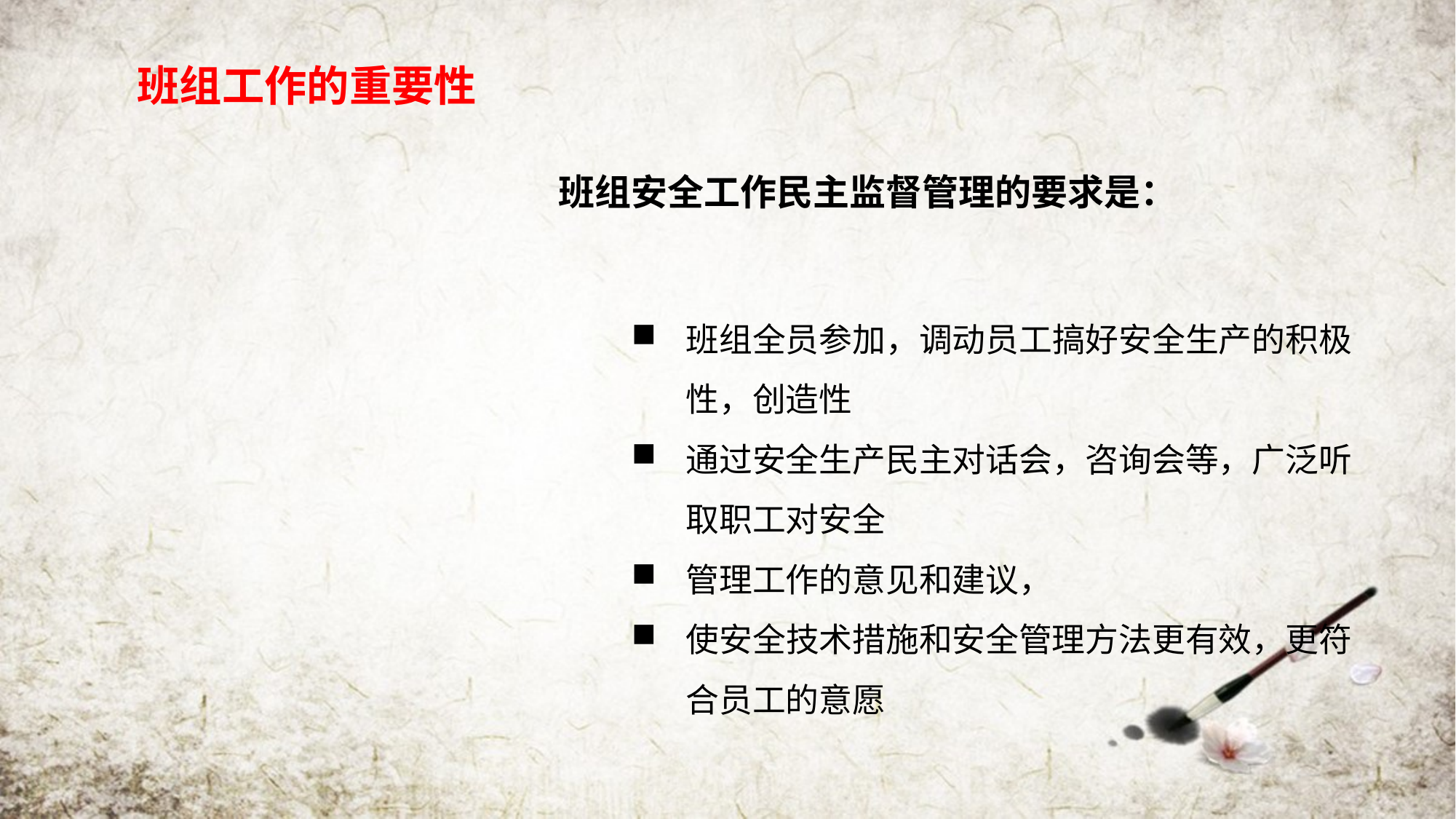

班组工作的重要性
班组安全工作民主监督管理的要求是：
班组全员参加，调动员工搞好安全生产的积极性，创造性
通过安全生产民主对话会，咨询会等，广泛听取职工对安全
管理工作的意见和建议，
使安全技术措施和安全管理方法更有效，更符合员工的意愿